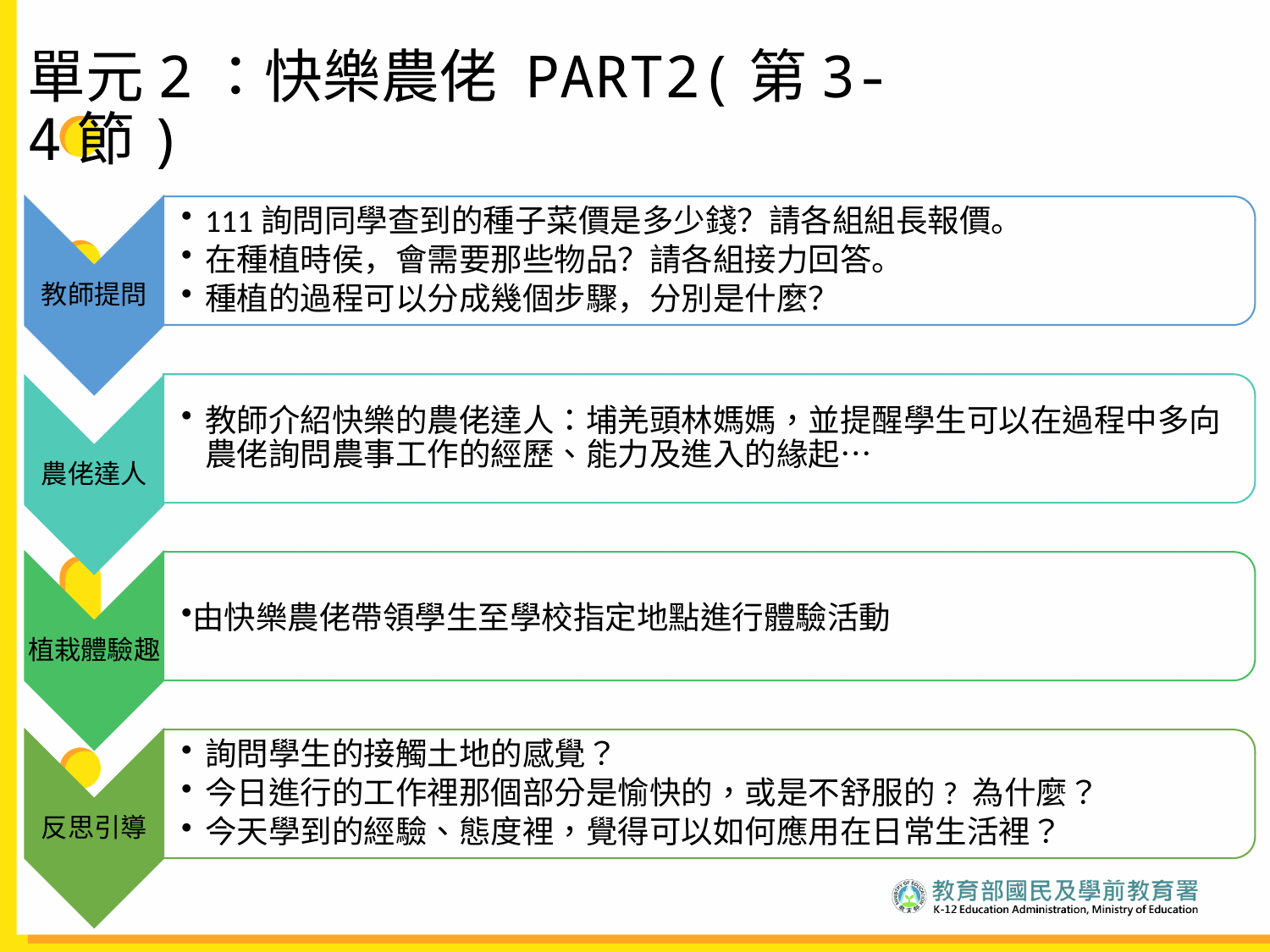

# 單元2：快樂農佬 PART2(第3-4節)
教師提問
111詢問同學查到的種子菜價是多少錢？請各組組長報價。
在種植時侯，會需要那些物品？請各組接力回答。
種植的過程可以分成幾個步驟，分別是什麼？
農佬達人
教師介紹快樂的農佬達人：埔羌頭林媽媽，並提醒學生可以在過程中多向農佬詢問農事工作的經歷、能力及進入的緣起…
植栽體驗趣
由快樂農佬帶領學生至學校指定地點進行體驗活動
反思引導

詢問學生的接觸土地的感覺？
今日進行的工作裡那個部分是愉快的，或是不舒服的? 為什麼？
今天學到的經驗、態度裡，覺得可以如何應用在日常生活裡？